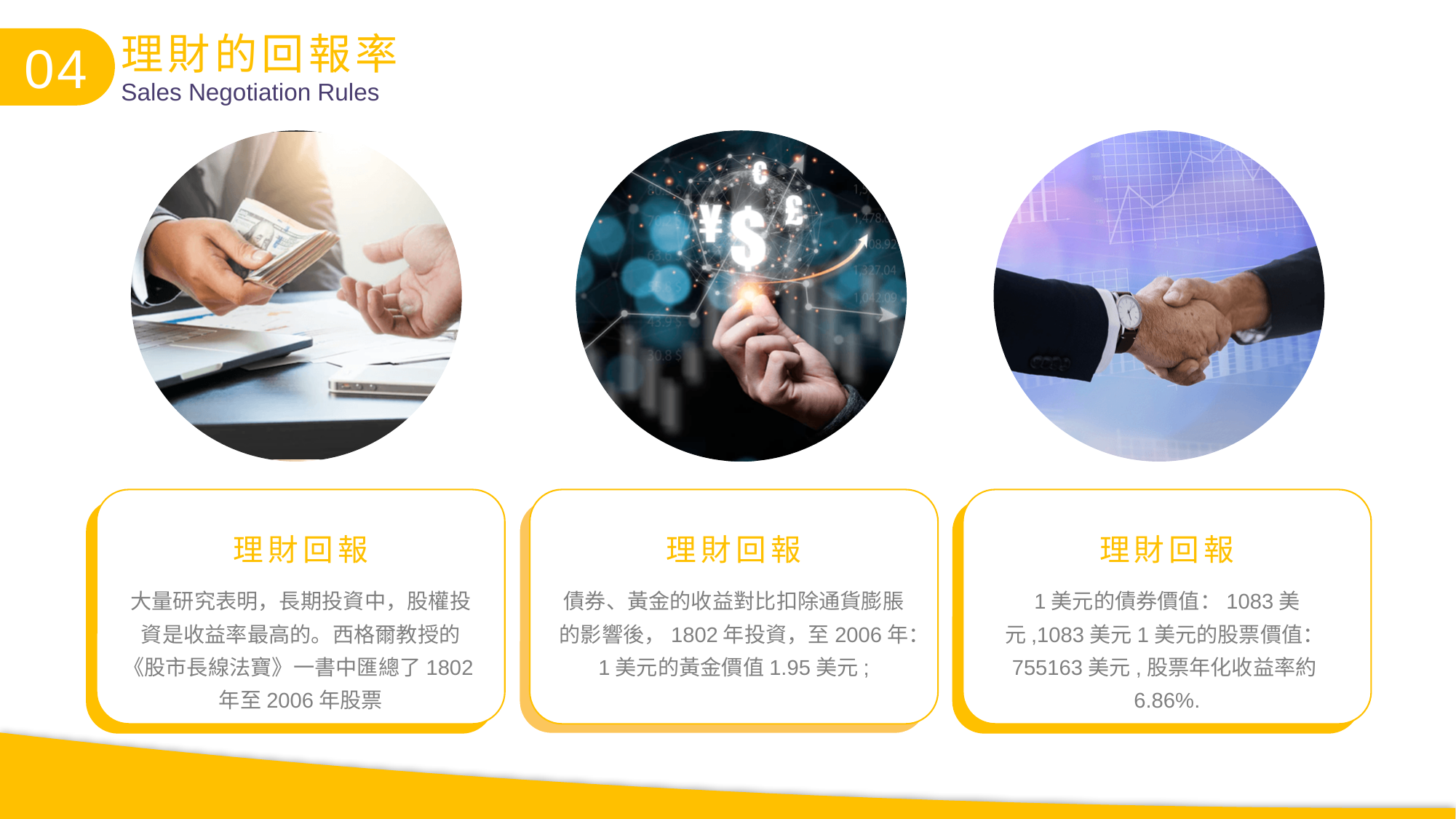

理財的回報率
Sales Negotiation Rules

04

必要分析
必要分析
必要分析

理財回報
理財回報
理財回報
單擊此處輸入你的正文,文字是您思想的提煉,為了最終演示發佈的良好效果,請儘量言簡意賅的闡述觀點
單擊此處輸入你的正文,文字是您思想的提煉,為了最終演示發佈的良好效果,請儘量言簡意賅的闡述觀點
單擊此處輸入你的正文,文字是您思想的提煉,為了最終演示發佈的良好效果,請儘量言簡意賅的闡述觀點
大量研究表明，長期投資中，股權投資是收益率最高的。西格爾教授的《股市長線法寶》一書中匯總了1802年至2006年股票
債券、黃金的收益對比扣除通貨膨脹的影響後，1802年投資，至2006年：1美元的黃金價值1.95美元;
1美元的債券價值：1083美元,1083美元1美元的股票價值：755163美元,股票年化收益率約6.86%.